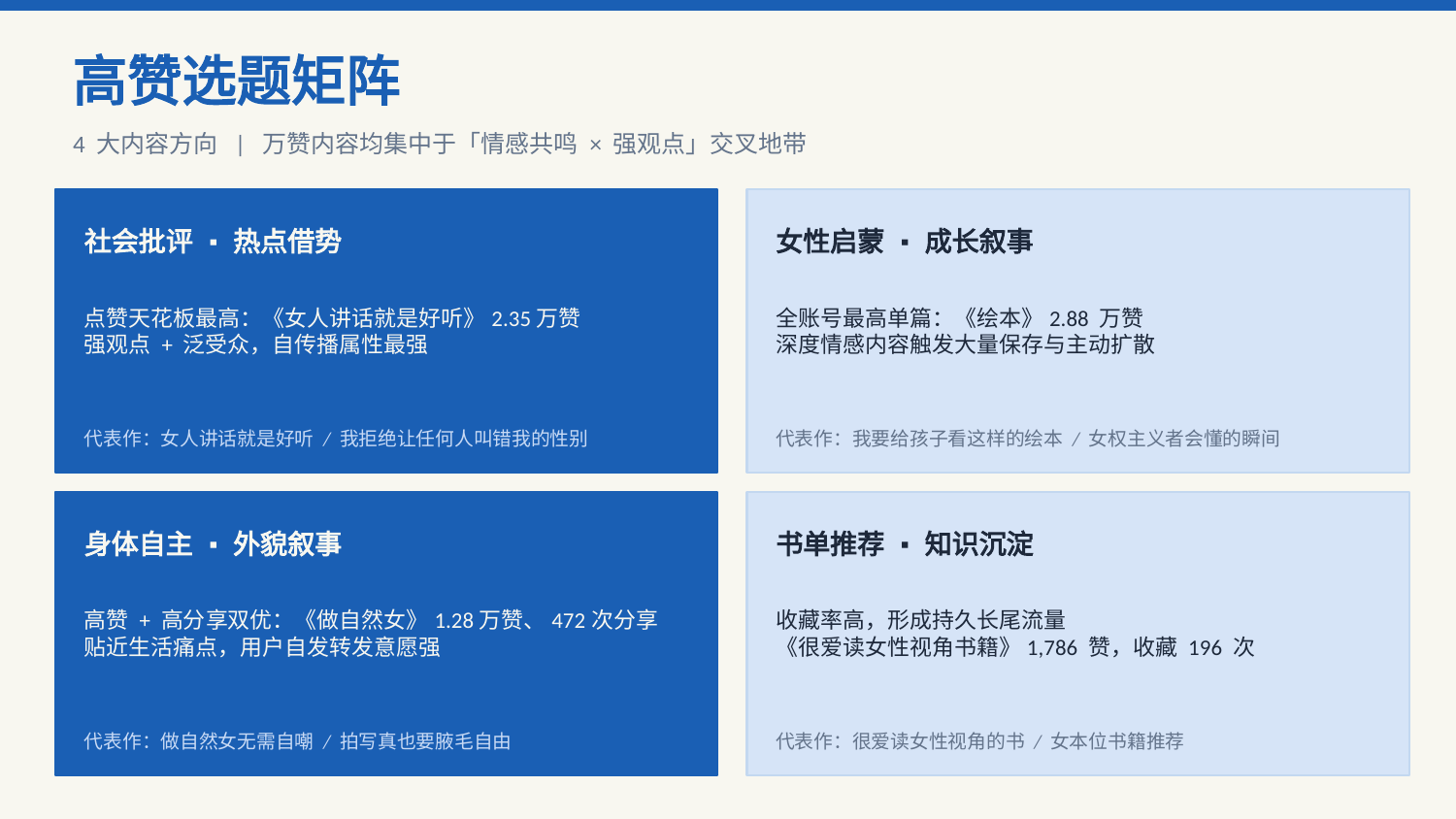

高赞选题矩阵
4 大内容方向  |  万赞内容均集中于「情感共鸣 × 强观点」交叉地带

社会批评 · 热点借势
女性启蒙 · 成长叙事
点赞天花板最高：《女人讲话就是好听》2.35万赞
强观点 + 泛受众，自传播属性最强
全账号最高单篇：《绘本》2.88 万赞
深度情感内容触发大量保存与主动扩散
代表作：女人讲话就是好听 / 我拒绝让任何人叫错我的性别
代表作：我要给孩子看这样的绘本 / 女权主义者会懂的瞬间

身体自主 · 外貌叙事
书单推荐 · 知识沉淀
高赞 + 高分享双优：《做自然女》1.28万赞、472次分享
贴近生活痛点，用户自发转发意愿强
收藏率高，形成持久长尾流量
《很爱读女性视角书籍》1,786 赞，收藏 196 次
代表作：做自然女无需自嘲 / 拍写真也要腋毛自由
代表作：很爱读女性视角的书 / 女本位书籍推荐